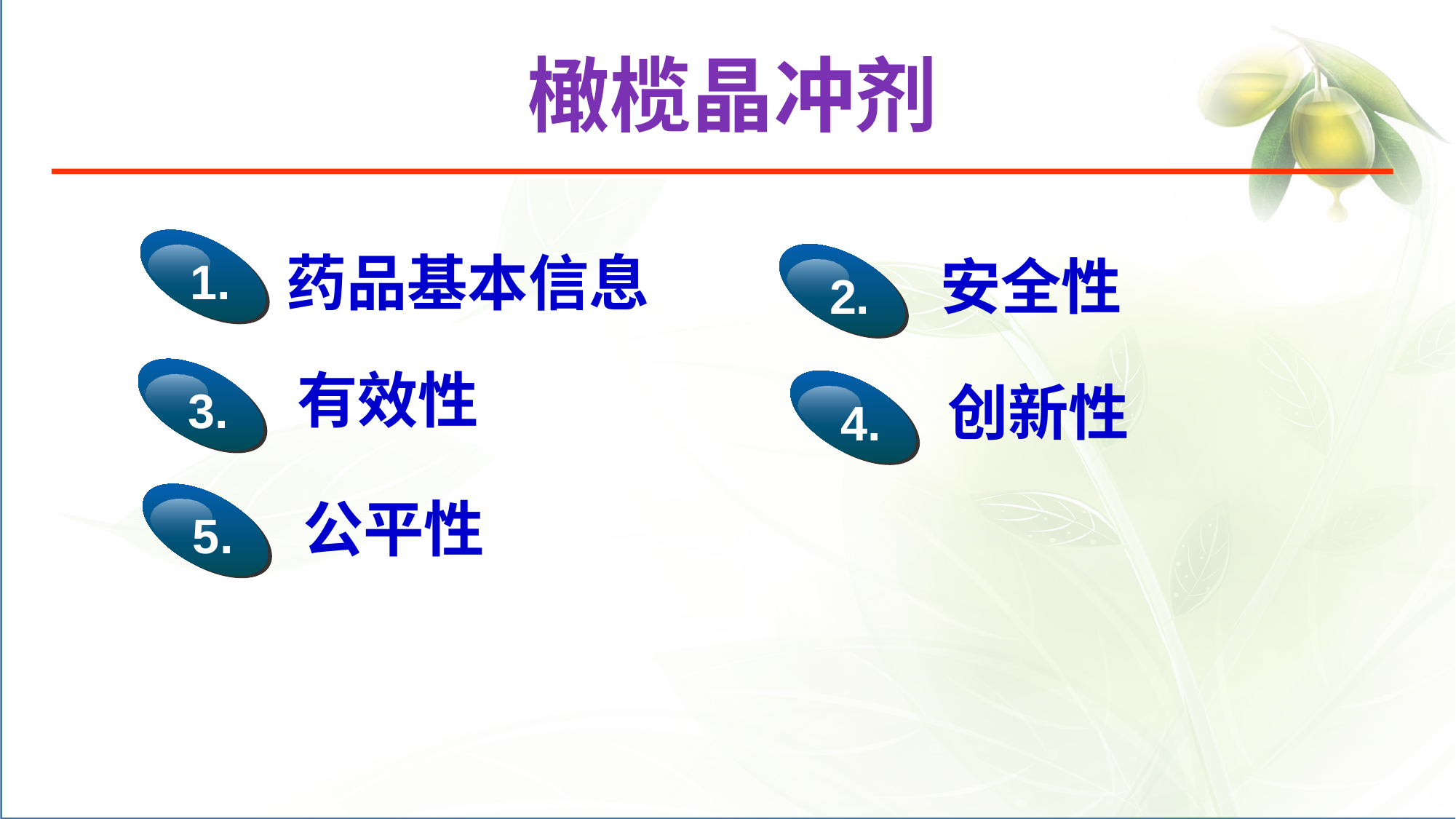

橄榄晶冲剂

药品基本信息

1.
安全性

2.
有效性
创新性

3.

4.
公平性

5.